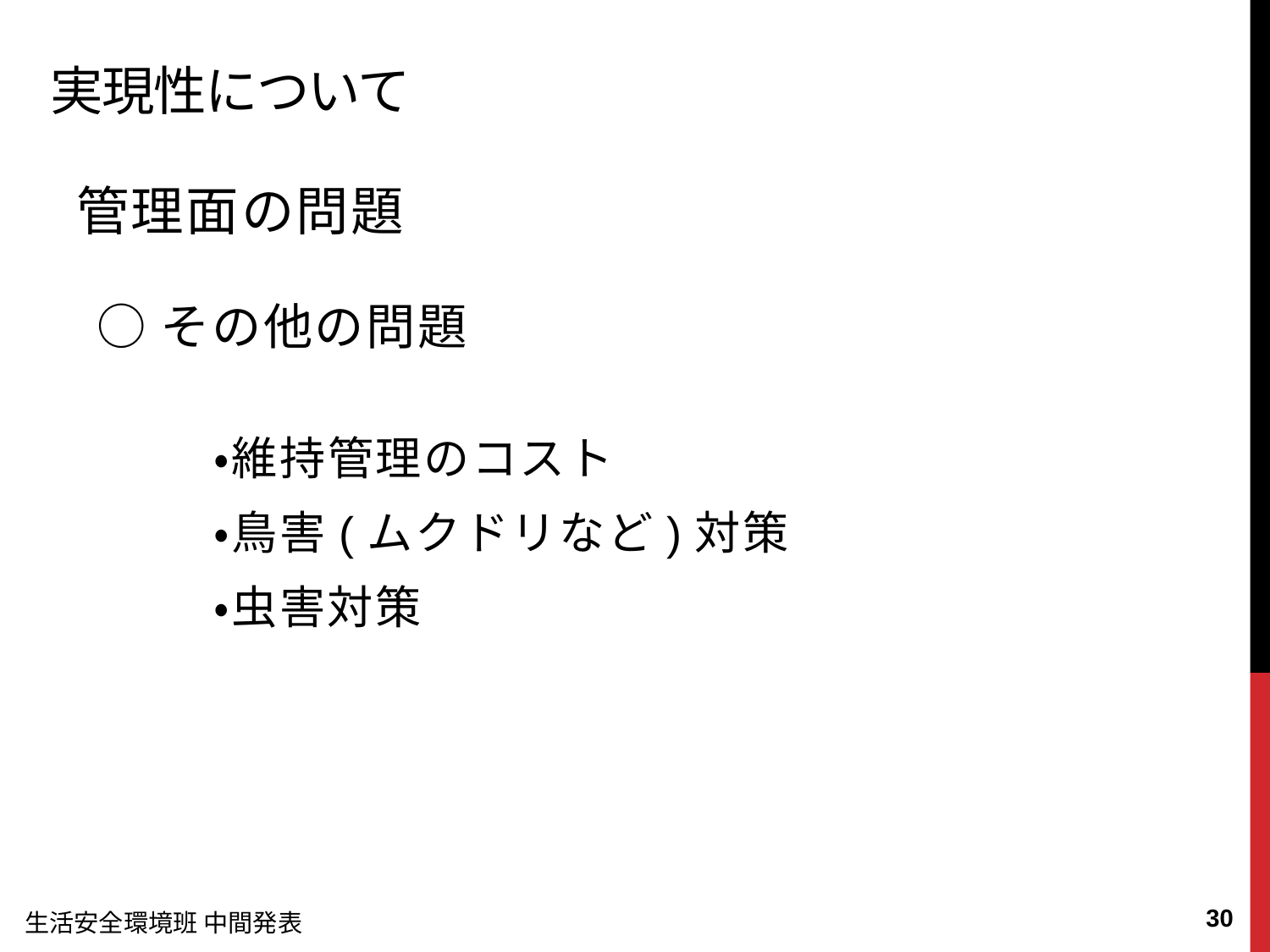

実現性について

管理面の問題
○その他の問題
・維持管理のコスト
・鳥害(ムクドリなど)対策
・虫害対策
30
生活安全環境班 中間発表